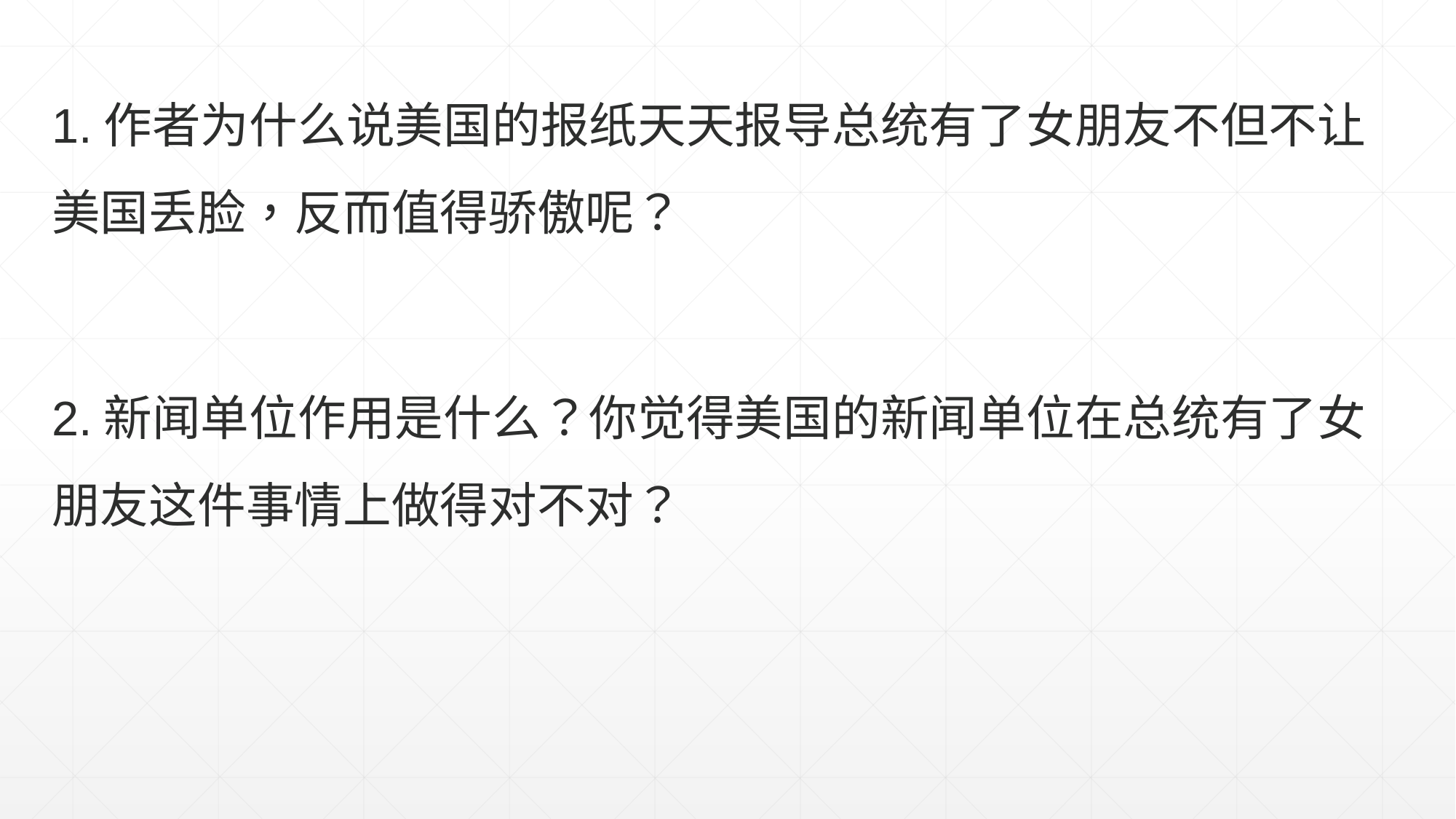

1.作者为什么说美国的报纸天天报导总统有了女朋友不但不让美国丢脸，反而值得骄傲呢？
2.新闻单位作用是什么？你觉得美国的新闻单位在总统有了女朋友这件事情上做得对不对？